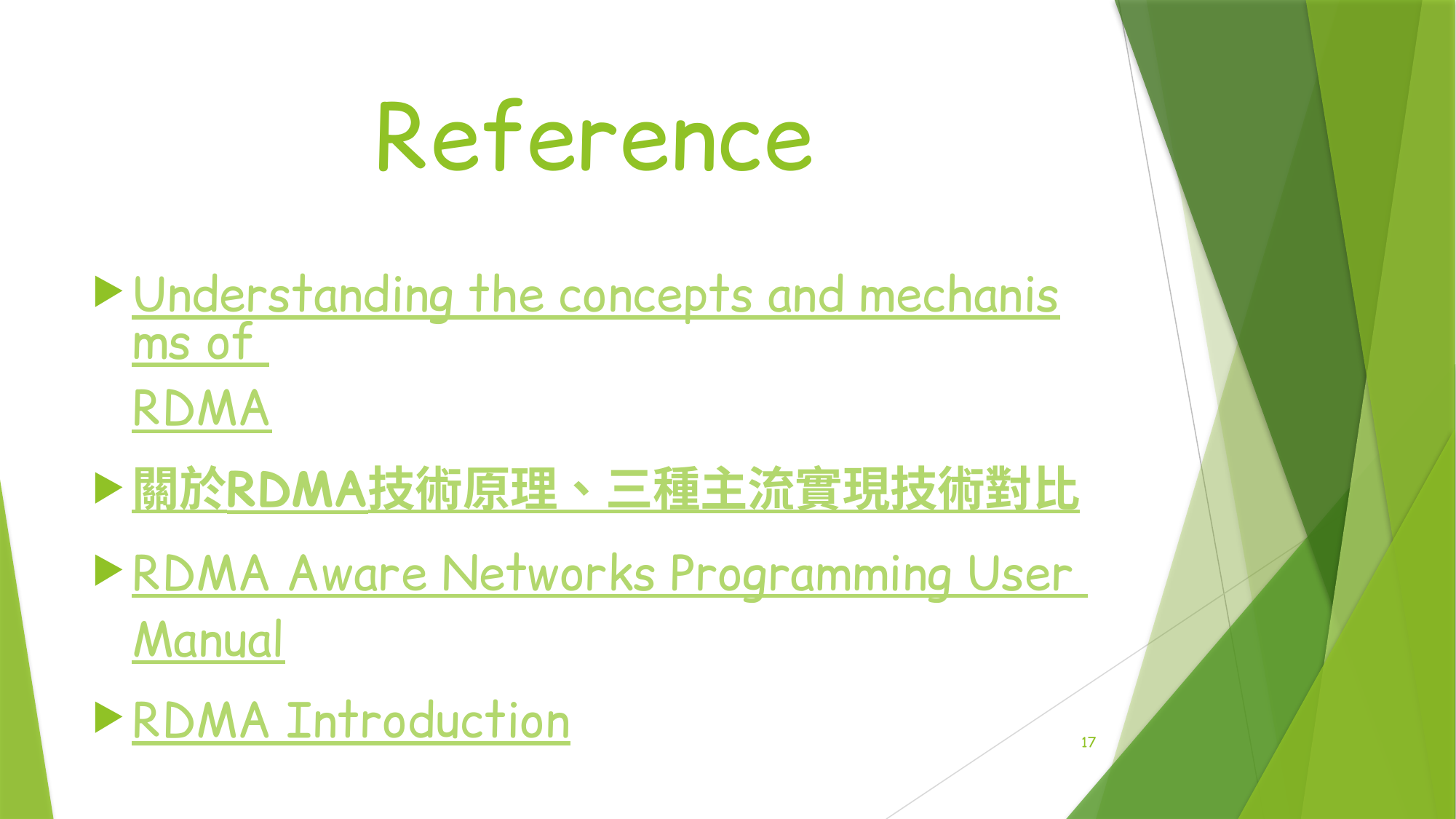

# Reference
Understanding the concepts and mechanisms of RDMA
關於RDMA技術原理、三種主流實現技術對比
RDMA Aware Networks Programming User Manual
RDMA Introduction

17